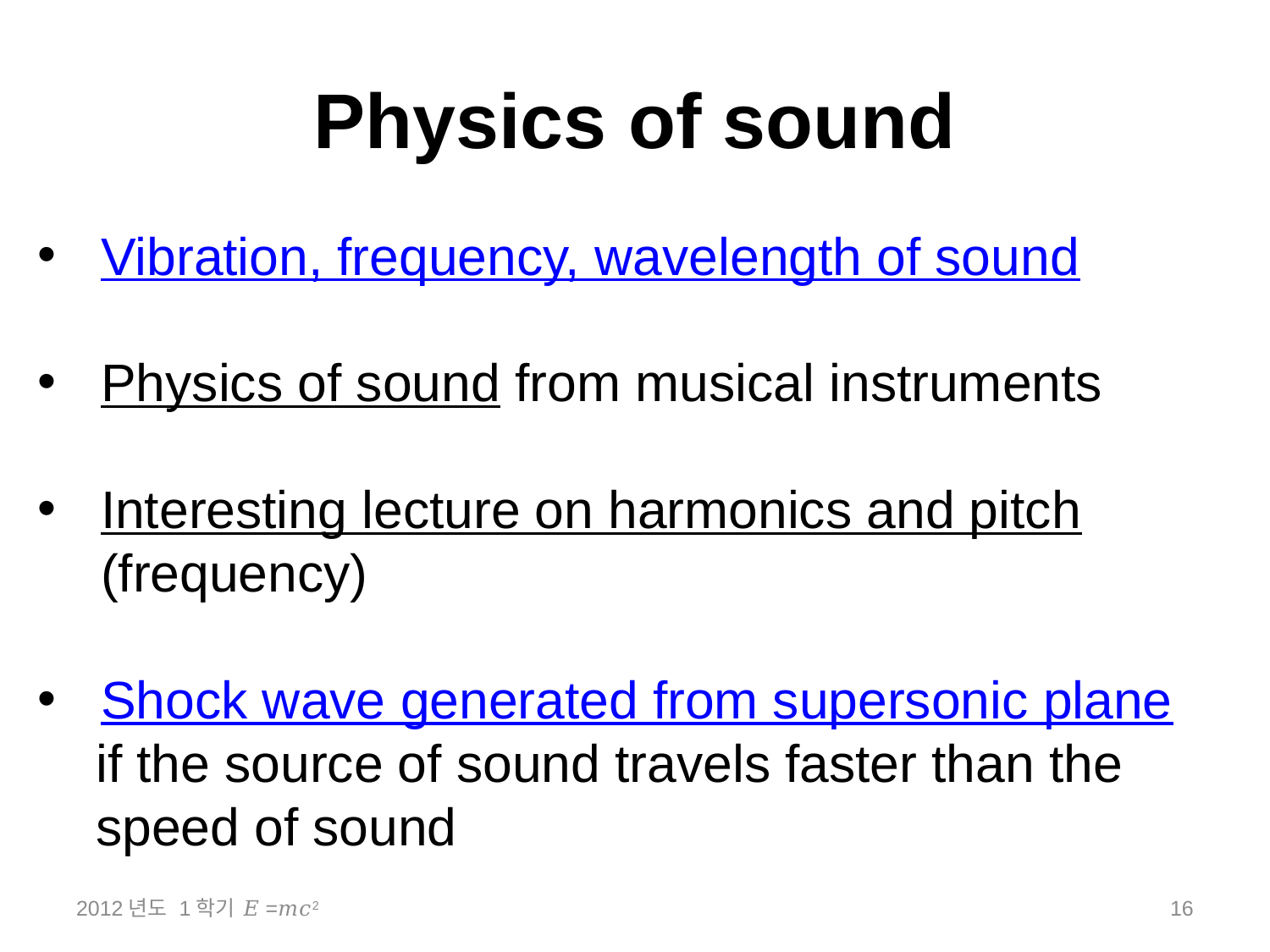

# Physics of sound
Vibration, frequency, wavelength of sound

Physics of sound from musical instruments

Interesting lecture on harmonics and pitch(frequency)

Shock wave generated from supersonic plane
    if the source of sound travels faster than the
    speed of sound
2012년도 1학기 𝐸=𝑚𝑐2
16